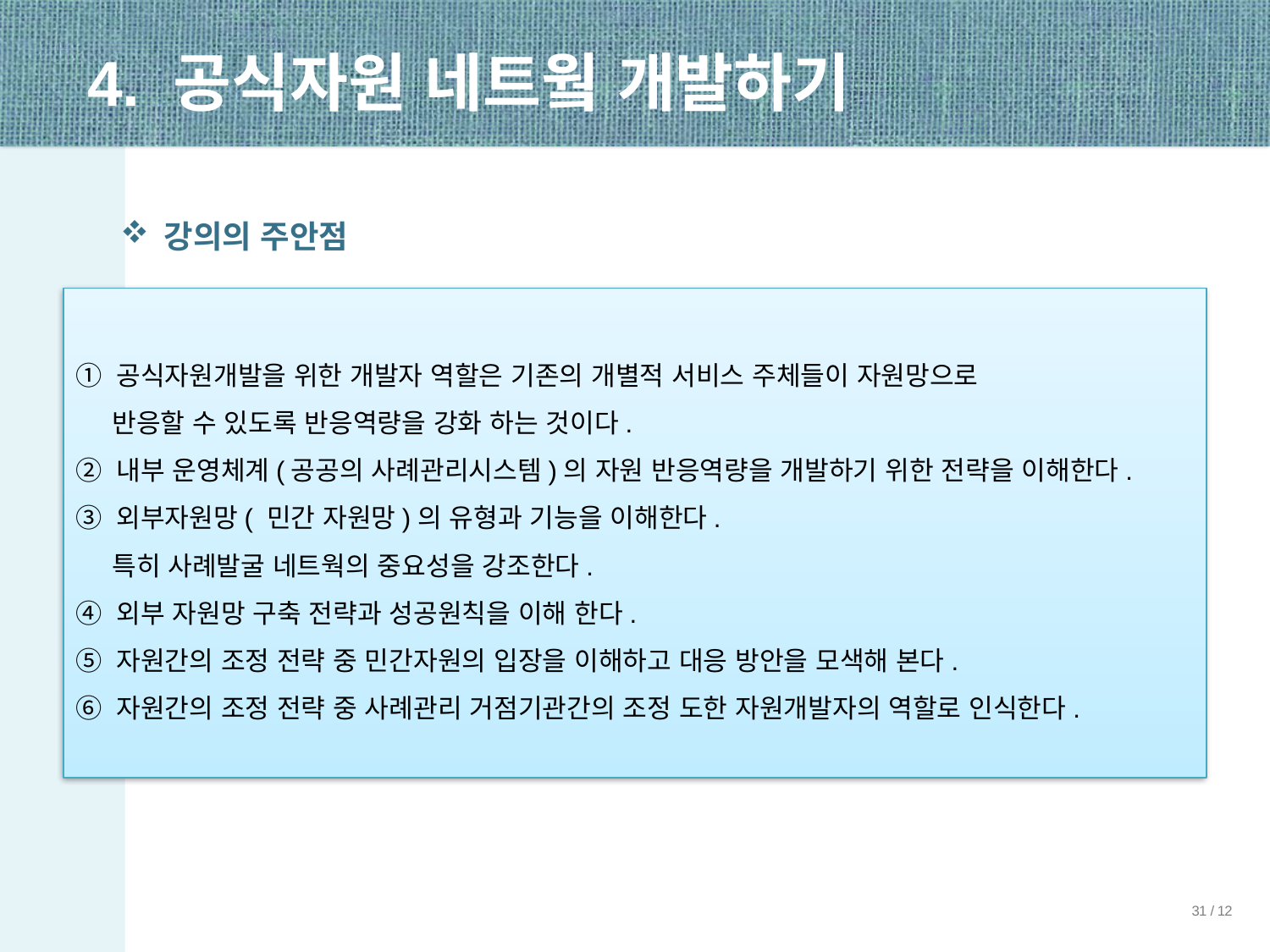

4. 공식자원 네트웤 개발하기
 강의의 주안점
① 공식자원개발을 위한 개발자 역할은 기존의 개별적 서비스 주체들이 자원망으로
    반응할 수 있도록 반응역량을 강화 하는 것이다.
② 내부 운영체계(공공의 사례관리시스템)의 자원 반응역량을 개발하기 위한 전략을 이해한다.
③ 외부자원망( 민간 자원망)의 유형과 기능을 이해한다.
    특히 사례발굴 네트웍의 중요성을 강조한다.
④ 외부 자원망 구축 전략과 성공원칙을 이해 한다.
⑤ 자원간의 조정 전략 중 민간자원의 입장을 이해하고 대응 방안을 모색해 본다.
⑥ 자원간의 조정 전략 중 사례관리 거점기관간의 조정 도한 자원개발자의 역할로 인식한다.
31 / 12